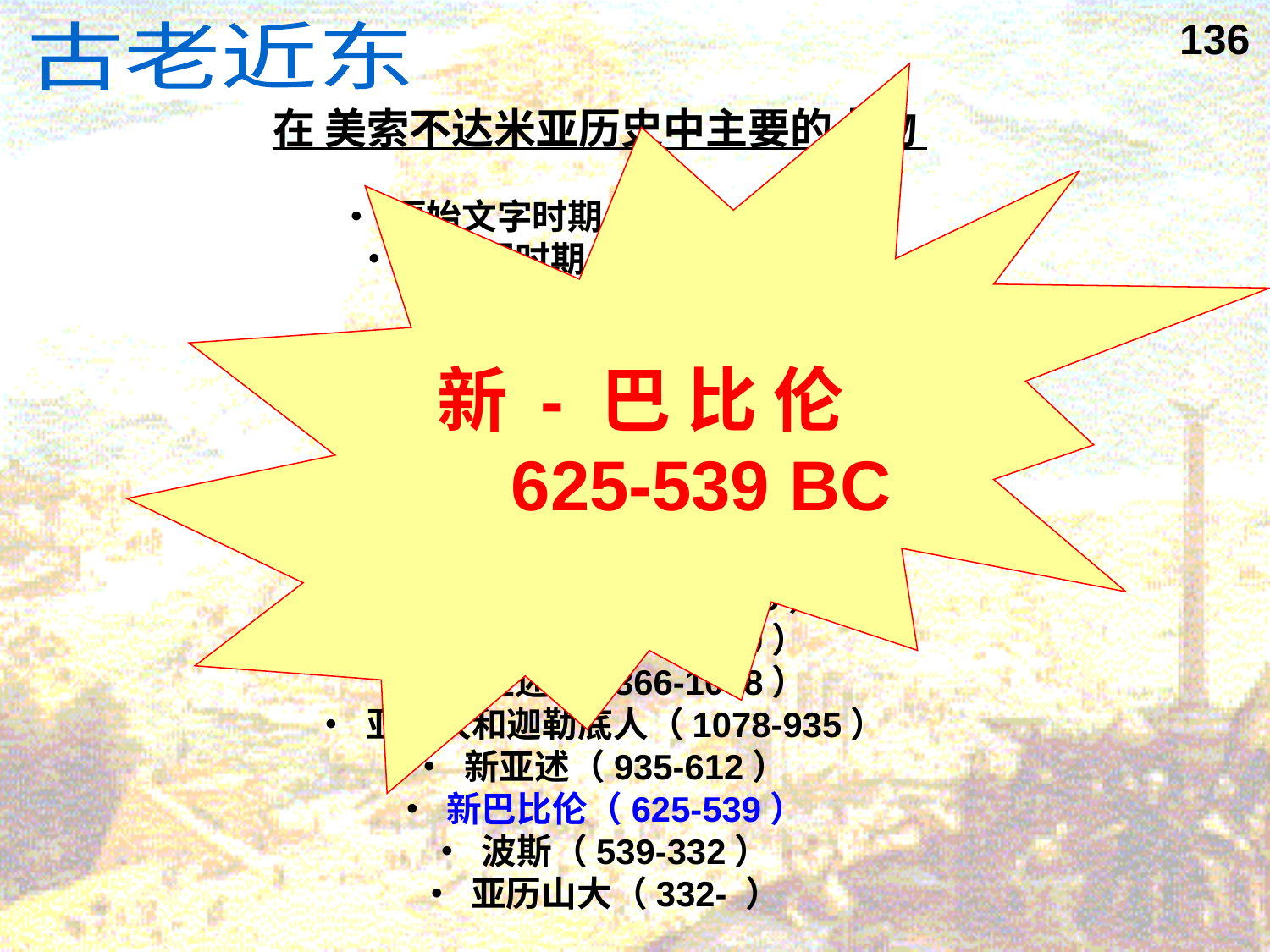

136
古老近东

在 美索不达米亚历史中主要的人物

• 原始文字时期（3200-2850）
• 早王朝时期（2850-2360）
• 阿卡德（2360-2180）
• 古提（2180-2082）
• 乌尔第三王朝（2070-1960）
• 伊新-拉尔萨时期（1960-1700）
• 旧巴比伦（1830-1531 BC）
• 古亚述
• 侯里安入侵（1700-1500）
• 加喜特人（1600-1150）
• 米坦尼（1500-1380）
• 中亚述（1366-1078）
• 亚兰人和迦勒底人（1078-935）
• 新亚述（935-612）
• 新巴比伦（625-539）
• 波斯（539-332）
• 亚历山大（332- ）

新 - 巴 比 伦
 625-539 BC